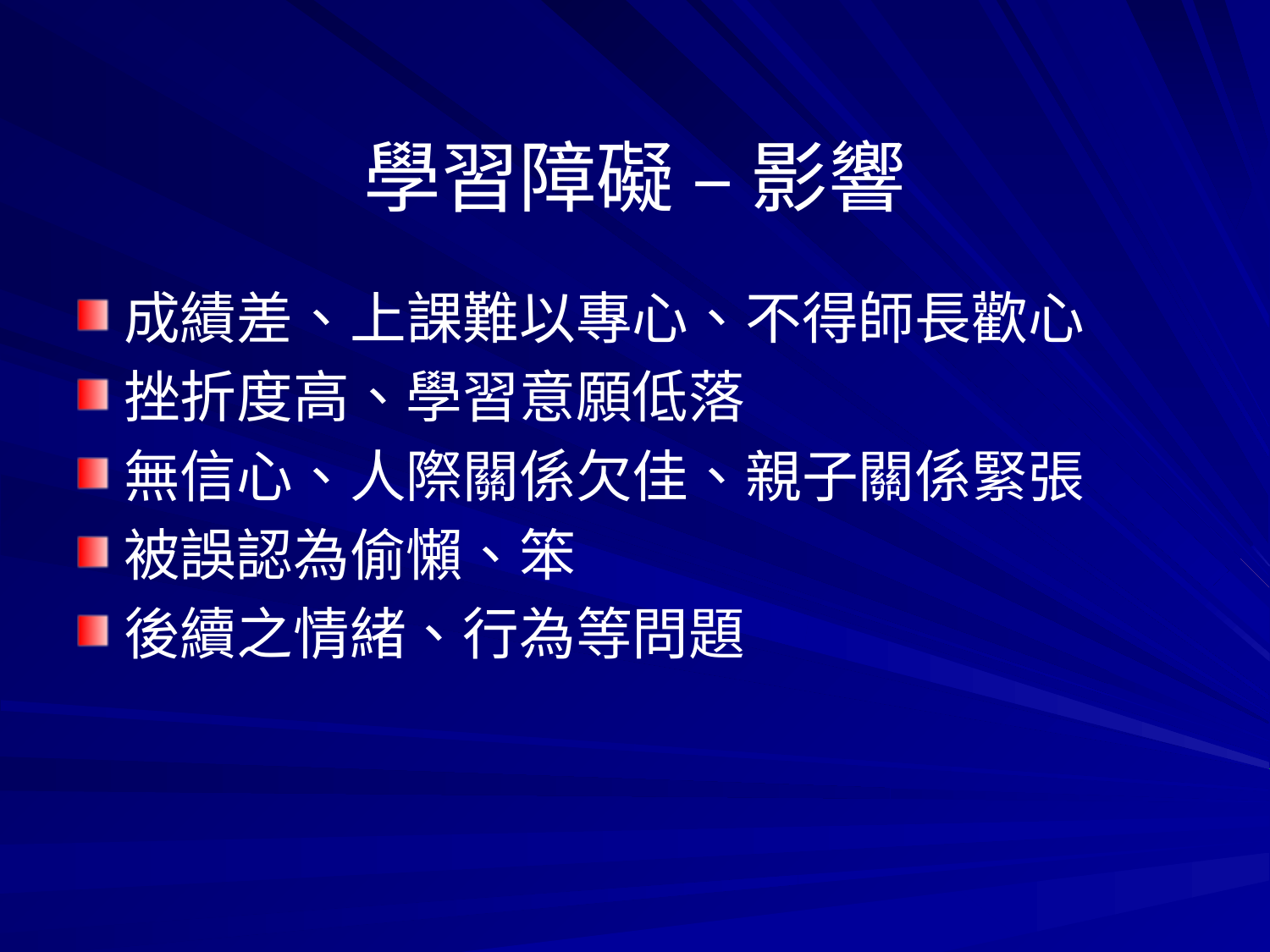

# 學習障礙 – 影響
成績差、上課難以專心、不得師長歡心
挫折度高、學習意願低落
無信心、人際關係欠佳、親子關係緊張
被誤認為偷懶、笨
後續之情緒、行為等問題